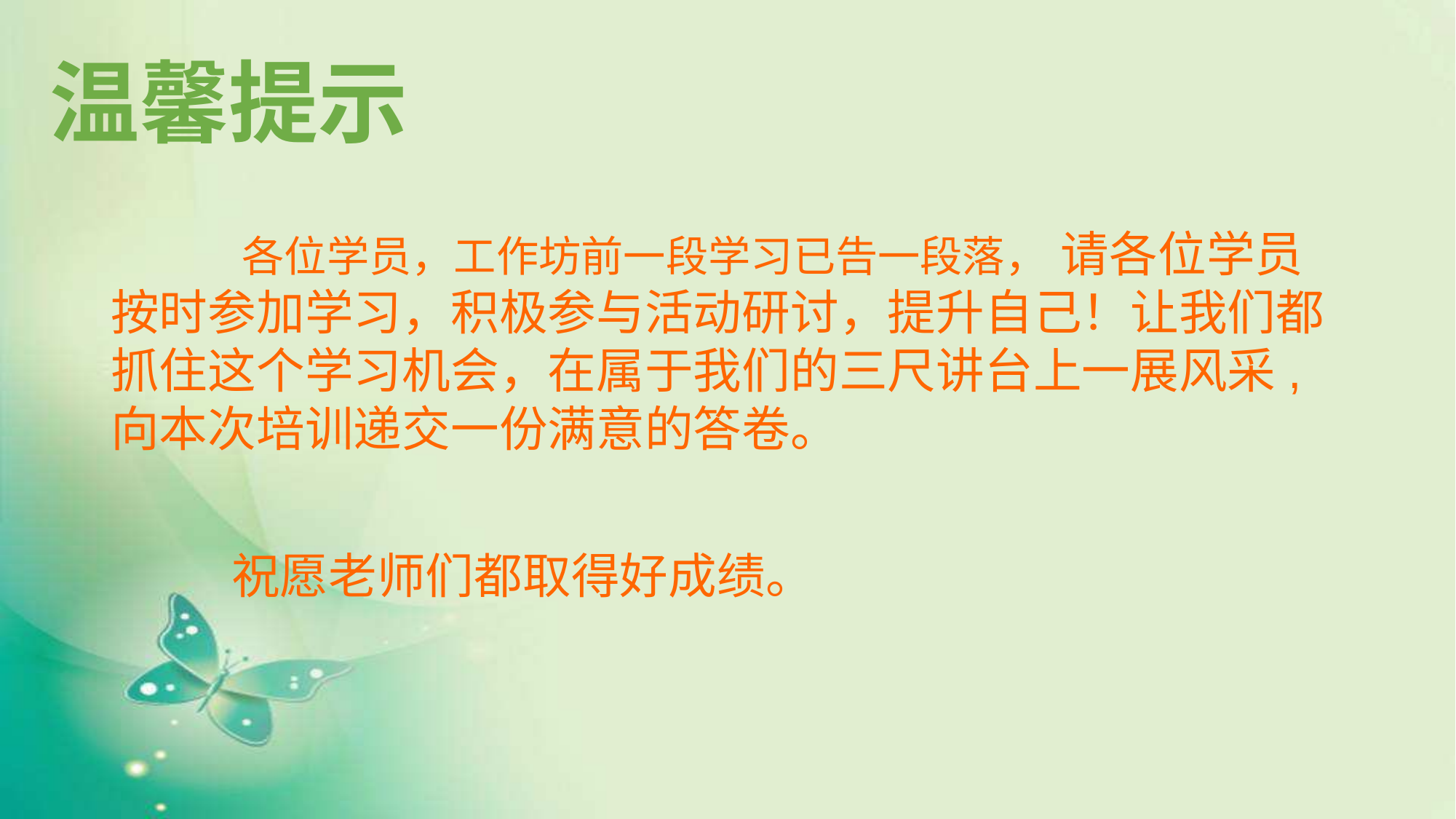

温馨提示
         各位学员，工作坊前一段学习已告一段落， 请各位学员按时参加学习，积极参与活动研讨，提升自己！让我们都抓住这个学习机会，在属于我们的三尺讲台上一展风采,向本次培训递交一份满意的答卷。

          祝愿老师们都取得好成绩。